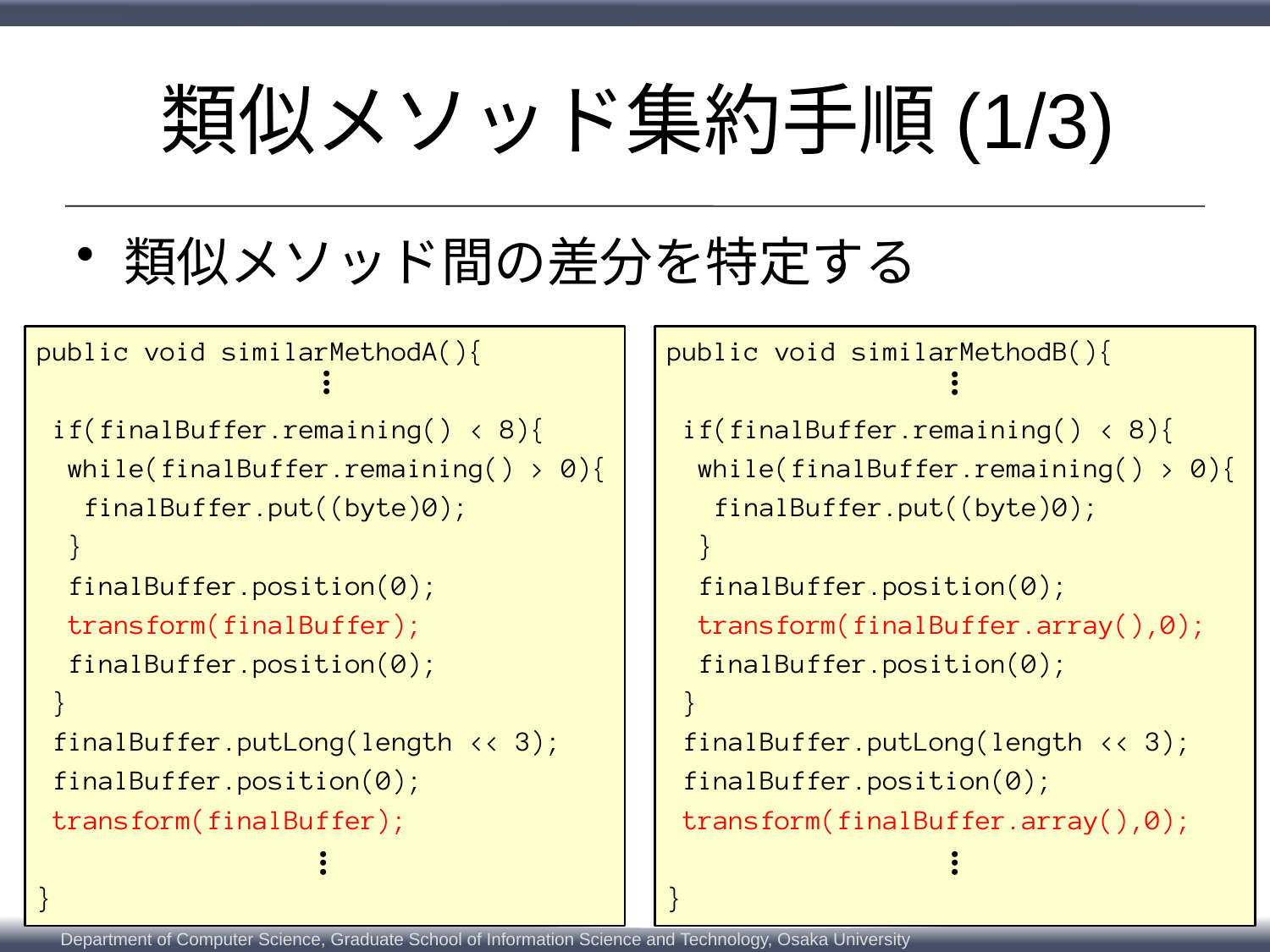

# 類似メソッド集約手順(1/3)
類似メソッド間の差分を特定する
public void similarMethodA(){

 if(finalBuffer.remaining() < 8){
  while(finalBuffer.remaining() > 0){
   finalBuffer.put((byte)0);
  }
  finalBuffer.position(0);
  transform(finalBuffer);
  finalBuffer.position(0);
 }
 finalBuffer.putLong(length << 3);
 finalBuffer.position(0);
 transform(finalBuffer);

}
public void similarMethodB(){

 if(finalBuffer.remaining() < 8){
  while(finalBuffer.remaining() > 0){
   finalBuffer.put((byte)0);
  }
  finalBuffer.position(0);
  transform(finalBuffer.array(),0);
  finalBuffer.position(0);
 }
 finalBuffer.putLong(length << 3);
 finalBuffer.position(0);
 transform(finalBuffer.array(),0);

}
・
・
・
・
・
・
・
・
・
・
・
・
5